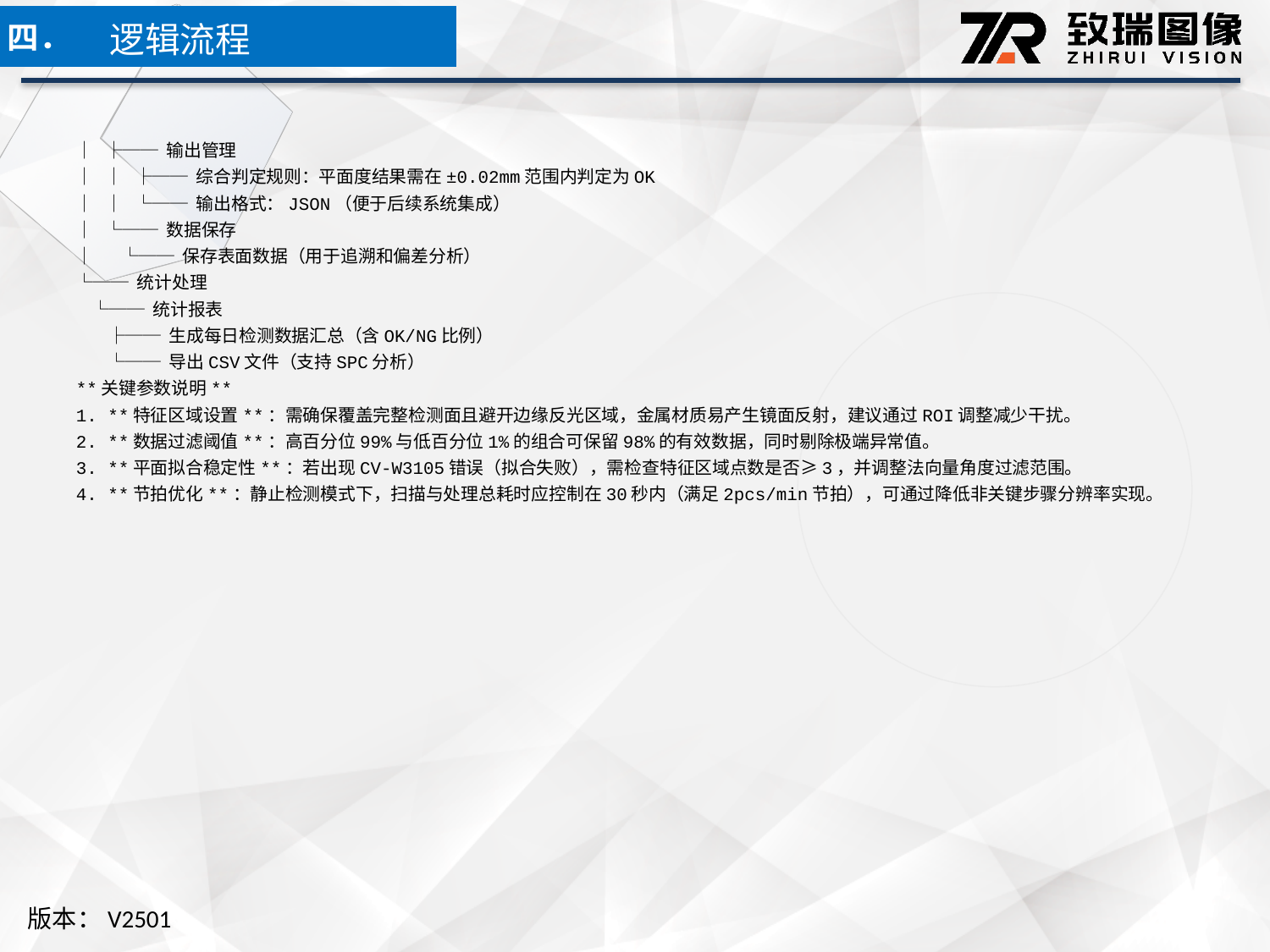

逻辑流程
四．

│   ├── 输出管理
│   │   ├── 综合判定规则：平面度结果需在±0.02mm范围内判定为OK
│   │   └── 输出格式：JSON（便于后续系统集成）
│   └── 数据保存
│       └── 保存表面数据（用于追溯和偏差分析）
└── 统计处理
    └── 统计报表
        ├── 生成每日检测数据汇总（含OK/NG比例）
        └── 导出CSV文件（支持SPC分析）
**关键参数说明**
1. **特征区域设置**：需确保覆盖完整检测面且避开边缘反光区域，金属材质易产生镜面反射，建议通过ROI调整减少干扰。
2. **数据过滤阈值**：高百分位99%与低百分位1%的组合可保留98%的有效数据，同时剔除极端异常值。
3. **平面拟合稳定性**：若出现CV-W3105错误（拟合失败），需检查特征区域点数是否≥3，并调整法向量角度过滤范围。
4. **节拍优化**：静止检测模式下，扫描与处理总耗时应控制在30秒内（满足2pcs/min节拍），可通过降低非关键步骤分辨率实现。